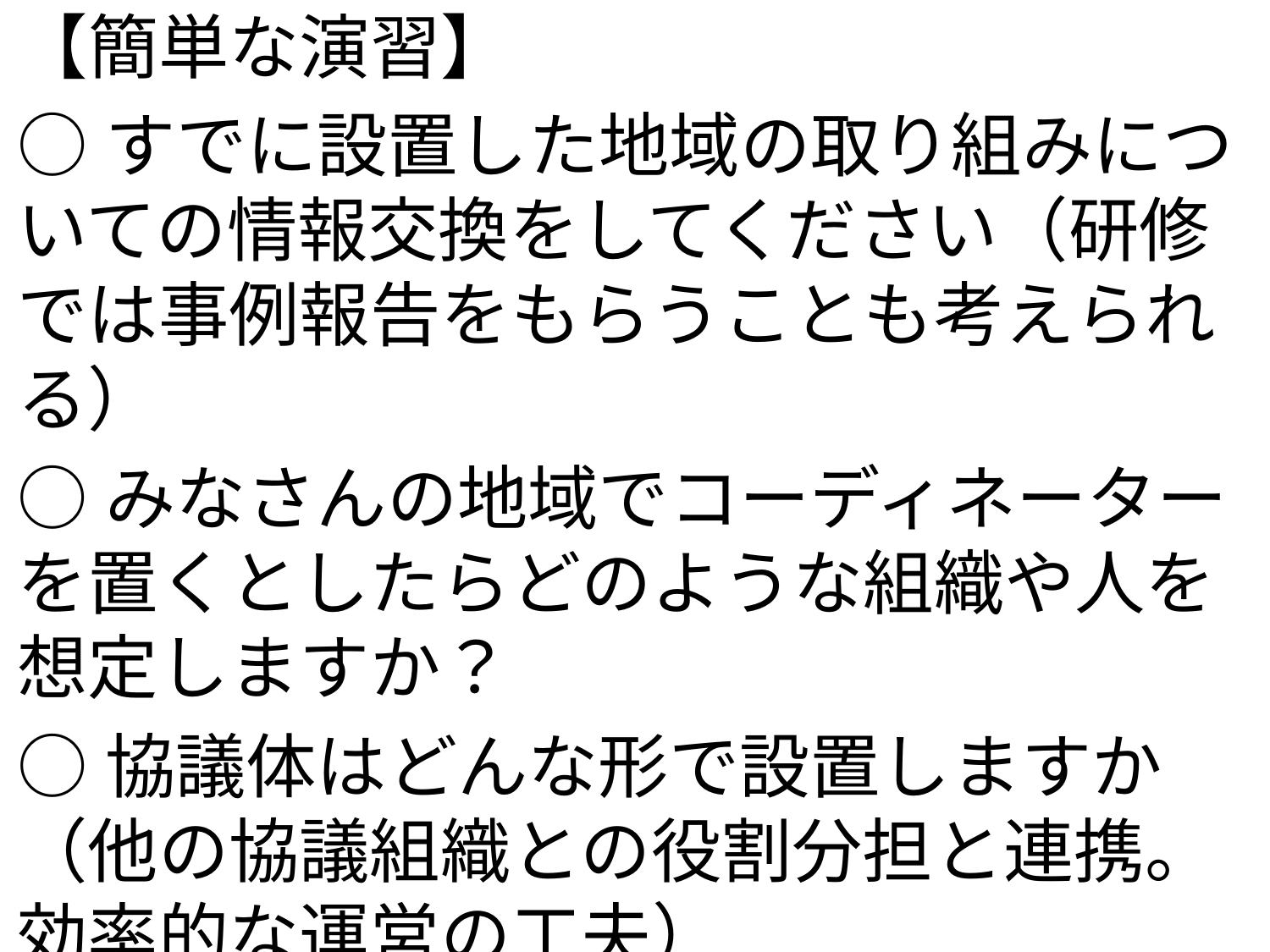

【簡単な演習】
○すでに設置した地域の取り組みについての情報交換をしてください（研修では事例報告をもらうことも考えられる）
○みなさんの地域でコーディネーターを置くとしたらどのような組織や人を想定しますか？
○協議体はどんな形で設置しますか（他の協議組織との役割分担と連携。効率的な運営の工夫）